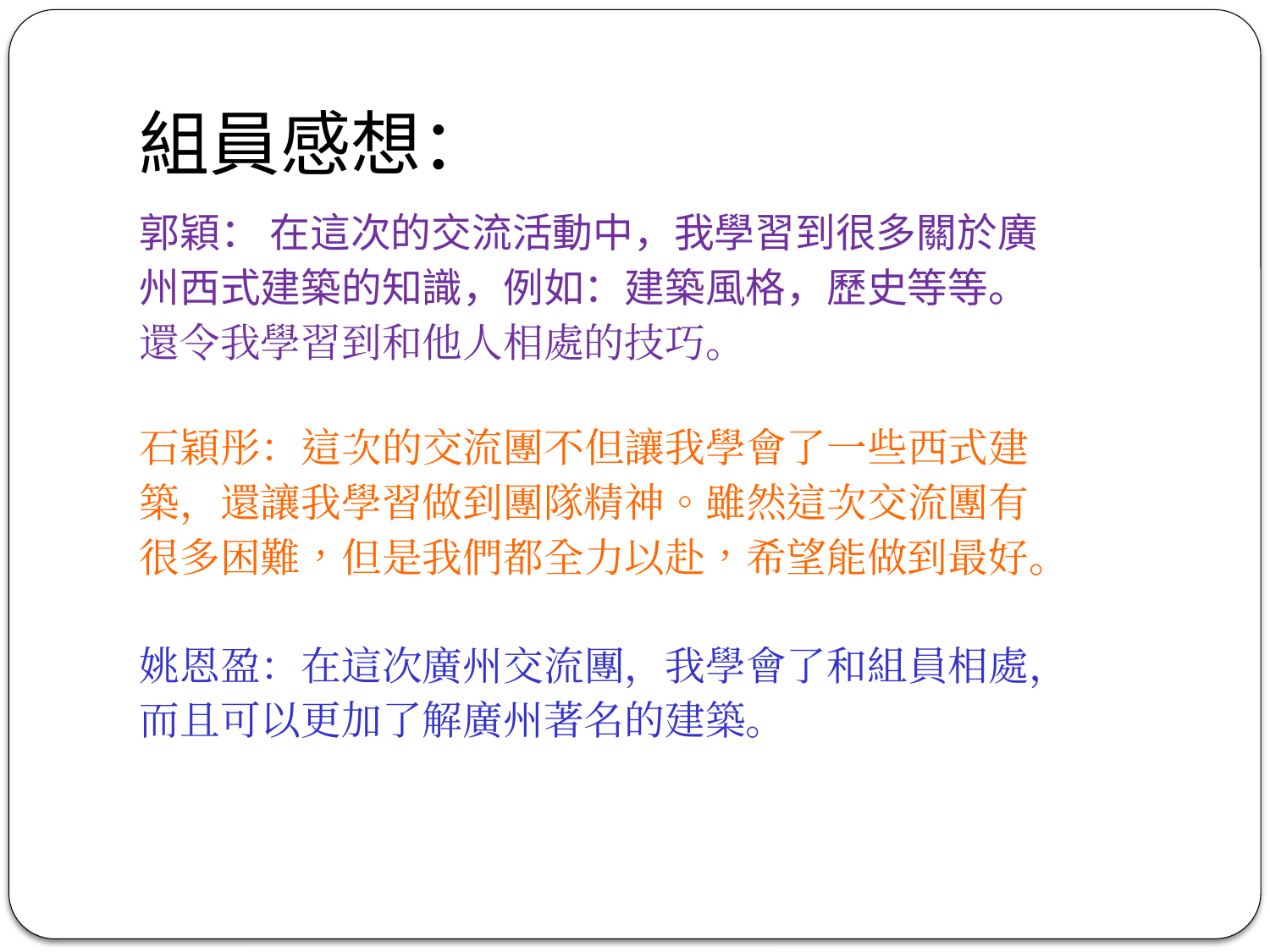

# 組員感想：
郭穎： 在這次的交流活動中，我學習到很多關於廣
州西式建築的知識，例如：建築風格，歷史等等。
還令我學習到和他人相處的技巧。

石穎彤：這次的交流團不但讓我學會了一些西式建
築，還讓我學習做到團隊精神。雖然這次交流團有
很多困難，但是我們都全力以赴，希望能做到最好。

姚恩盈：在這次廣州交流團，我學會了和組員相處，
而且可以更加了解廣州著名的建築。